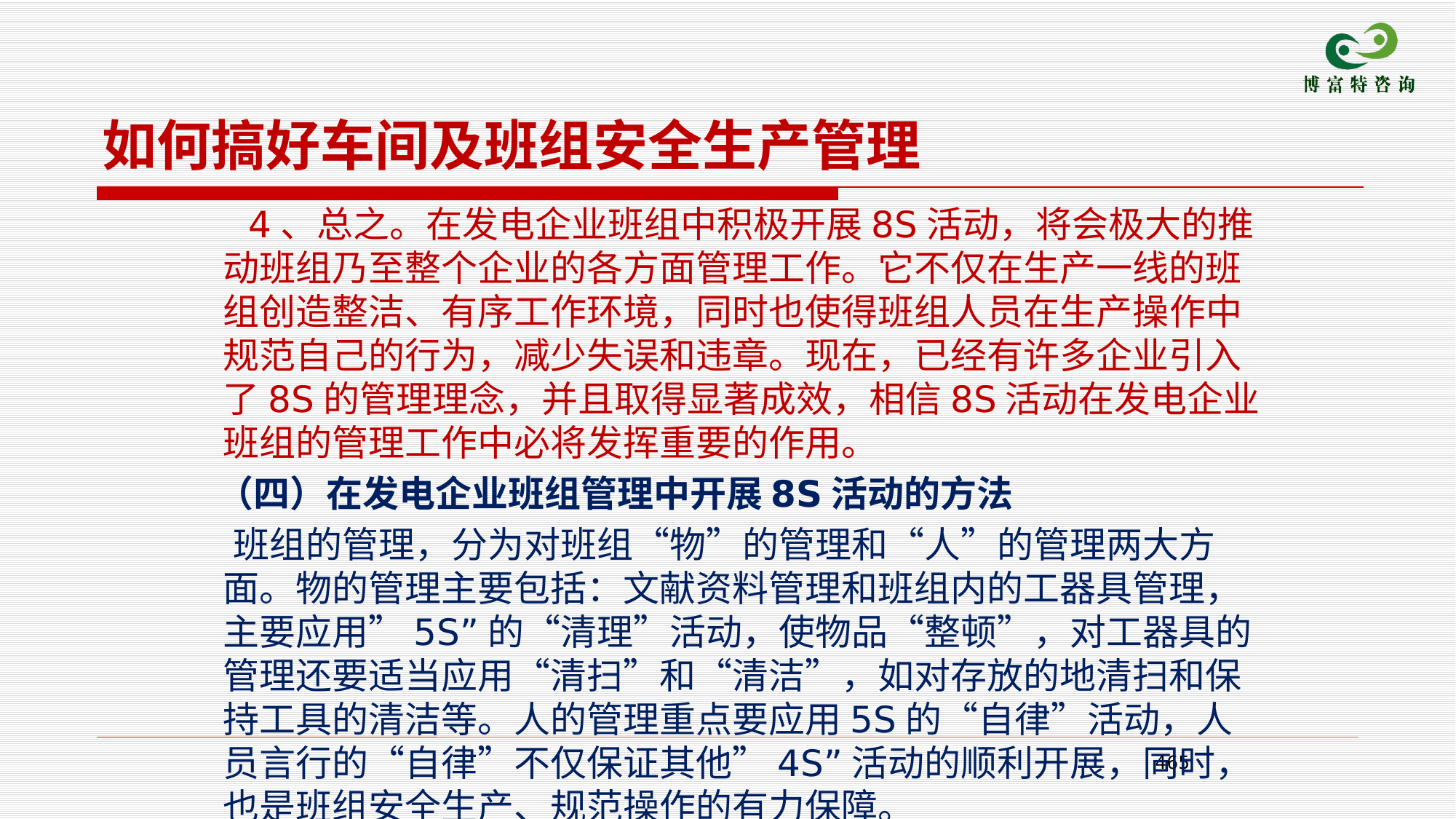

如何搞好车间及班组安全生产管理
       4、总之。在发电企业班组中积极开展8S活动，将会极大的推动班组乃至整个企业的各方面管理工作。它不仅在生产一线的班组创造整洁、有序工作环境，同时也使得班组人员在生产操作中规范自己的行为，减少失误和违章。现在，已经有许多企业引入了8S的管理理念，并且取得显著成效，相信8S活动在发电企业班组的管理工作中必将发挥重要的作用。
     （四）在发电企业班组管理中开展8S活动的方法
       班组的管理，分为对班组“物”的管理和“人”的管理两大方面。物的管理主要包括：文献资料管理和班组内的工器具管理，主要应用”5S”的“清理”活动，使物品“整顿”，对工器具的管理还要适当应用“清扫”和“清洁”，如对存放的地清扫和保持工具的清洁等。人的管理重点要应用5S的“自律”活动，人员言行的“自律”不仅保证其他”4S”活动的顺利开展，同时，也是班组安全生产、规范操作的有力保障。

465